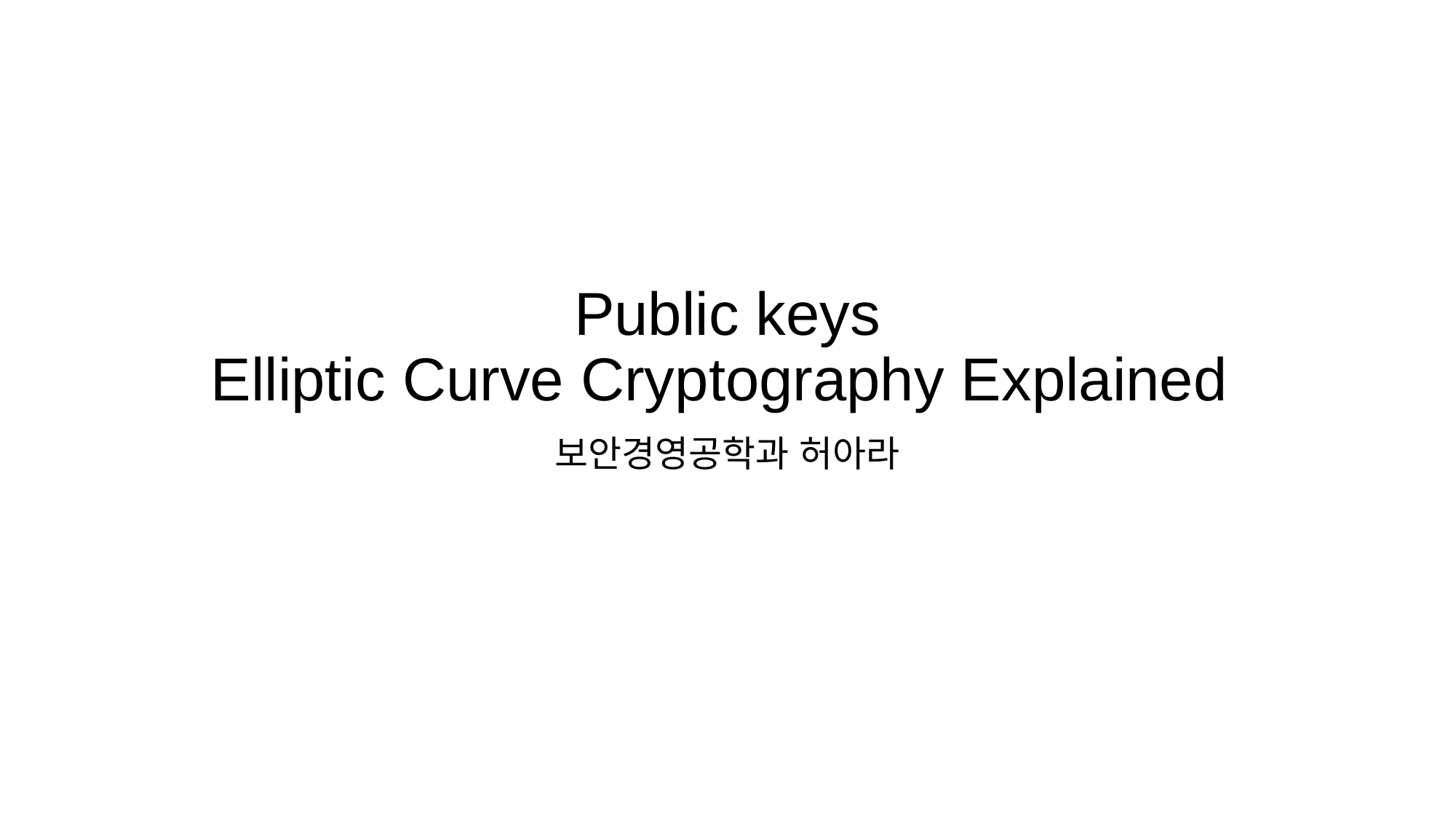

# Public keys Elliptic Curve Cryptography Explained
보안경영공학과 허아라